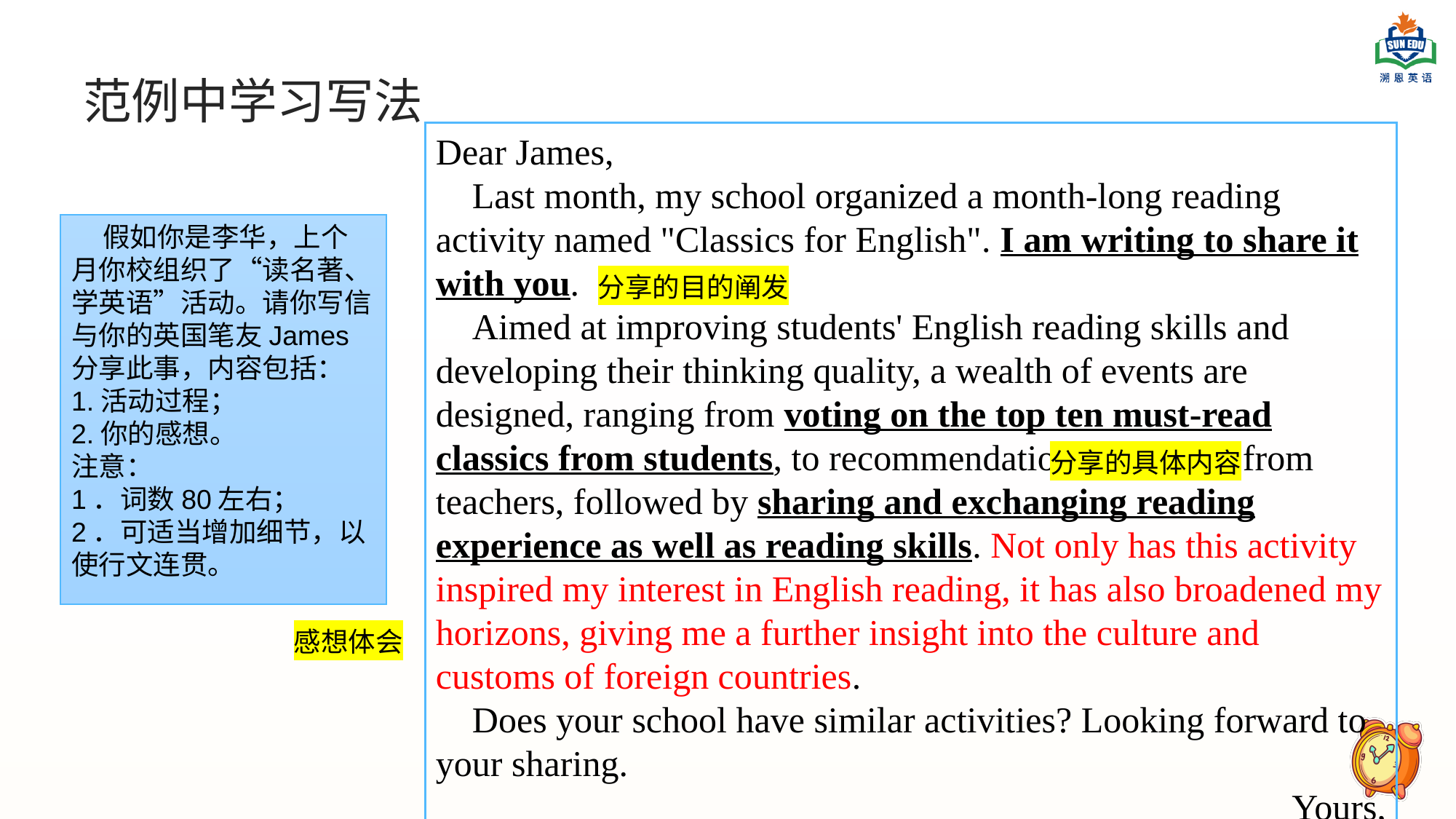

# 范例中学习写法
Dear James,
    Last month, my school organized a month-long reading activity named "Classics for English". I am writing to share it with you.
    Aimed at improving students' English reading skills and developing their thinking quality, a wealth of events are designed, ranging from voting on the top ten must-read classics from students, to recommendation of classics from teachers, followed by sharing and exchanging reading experience as well as reading skills. Not only has this activity inspired my interest in English reading, it has also broadened my horizons, giving me a further insight into the culture and customs of foreign countries.
    Does your school have similar activities? Looking forward to your sharing.
Yours,
Li Hua
    假如你是李华，上个月你校组织了“读名著、学英语”活动。请你写信与你的英国笔友James分享此事，内容包括：
1.活动过程；
2.你的感想。
注意：
1．词数80左右；
2．可适当增加细节，以使行文连贯。
分享的目的阐发
分享的具体内容
感想体会